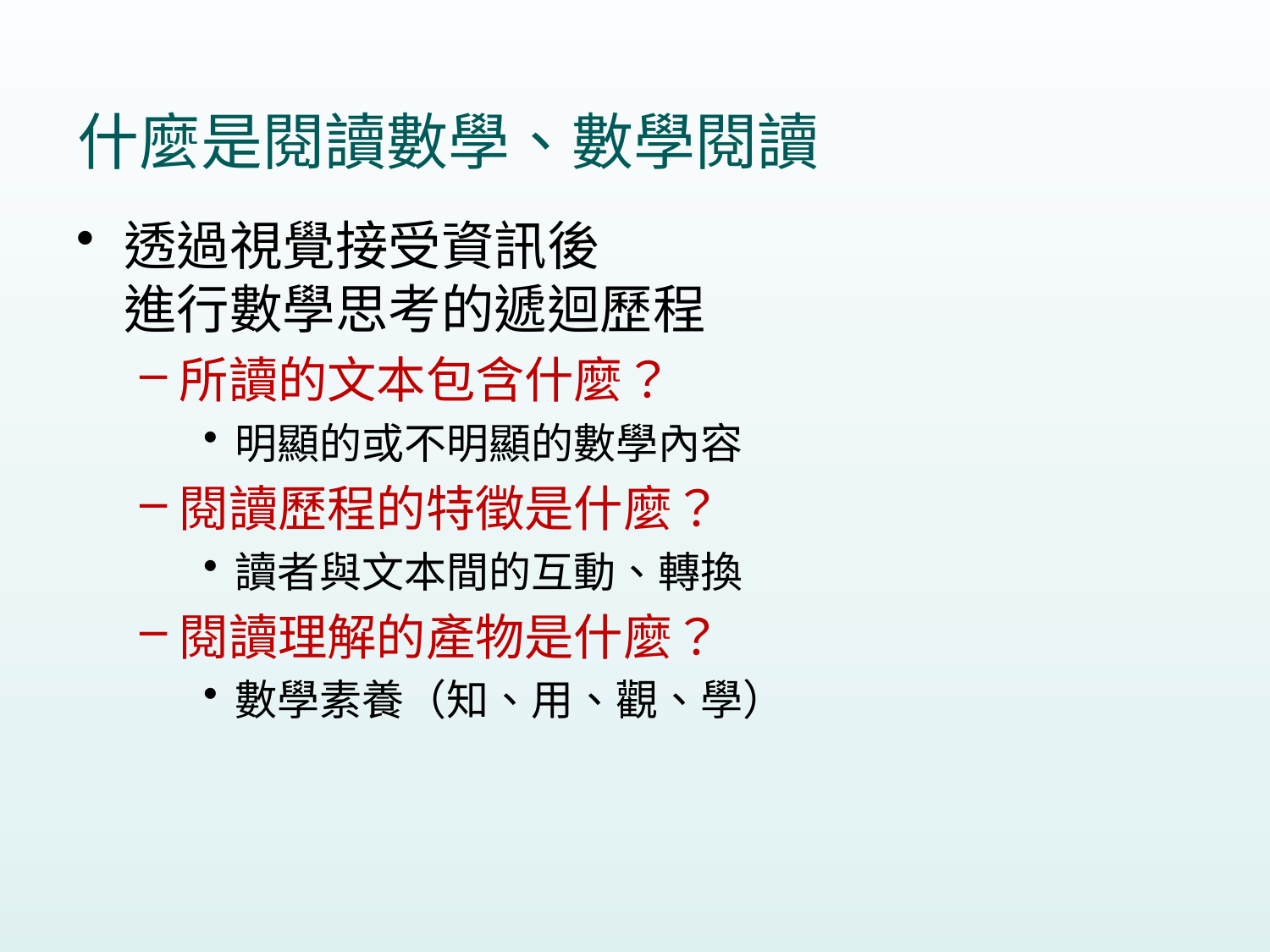

# 什麼是閱讀數學、數學閱讀
透過視覺接受資訊後
進行數學思考的遞迴歷程
所讀的文本包含什麼？
明顯的或不明顯的數學內容
閱讀歷程的特徵是什麼？
讀者與文本間的互動、轉換
閱讀理解的產物是什麼？
數學素養（知、用、觀、學）